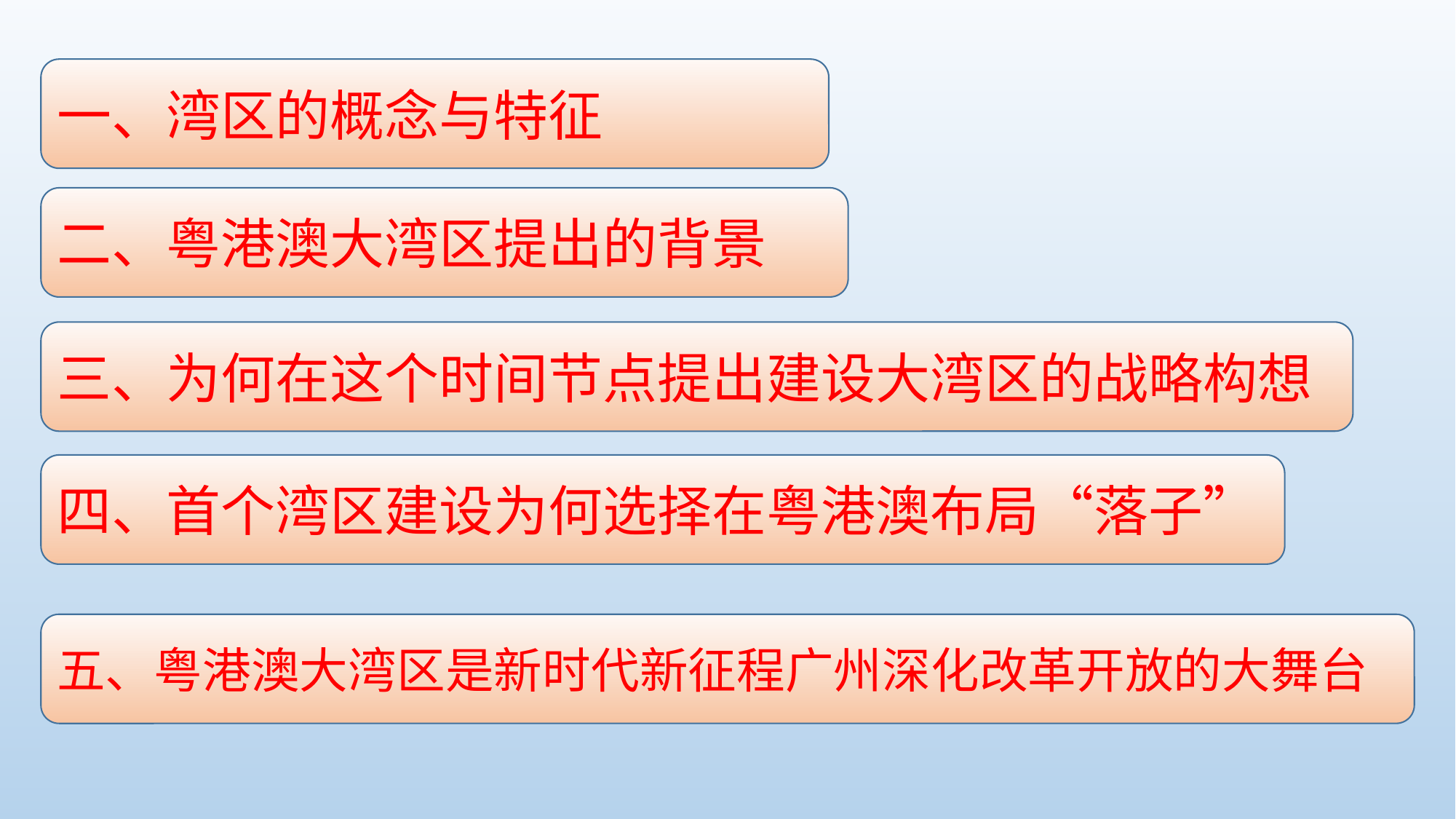

一、湾区的概念与特征
二、粤港澳大湾区提出的背景
三、为何在这个时间节点提出建设大湾区的战略构想
四、首个湾区建设为何选择在粤港澳布局“落子”
五、粤港澳大湾区是新时代新征程广州深化改革开放的大舞台